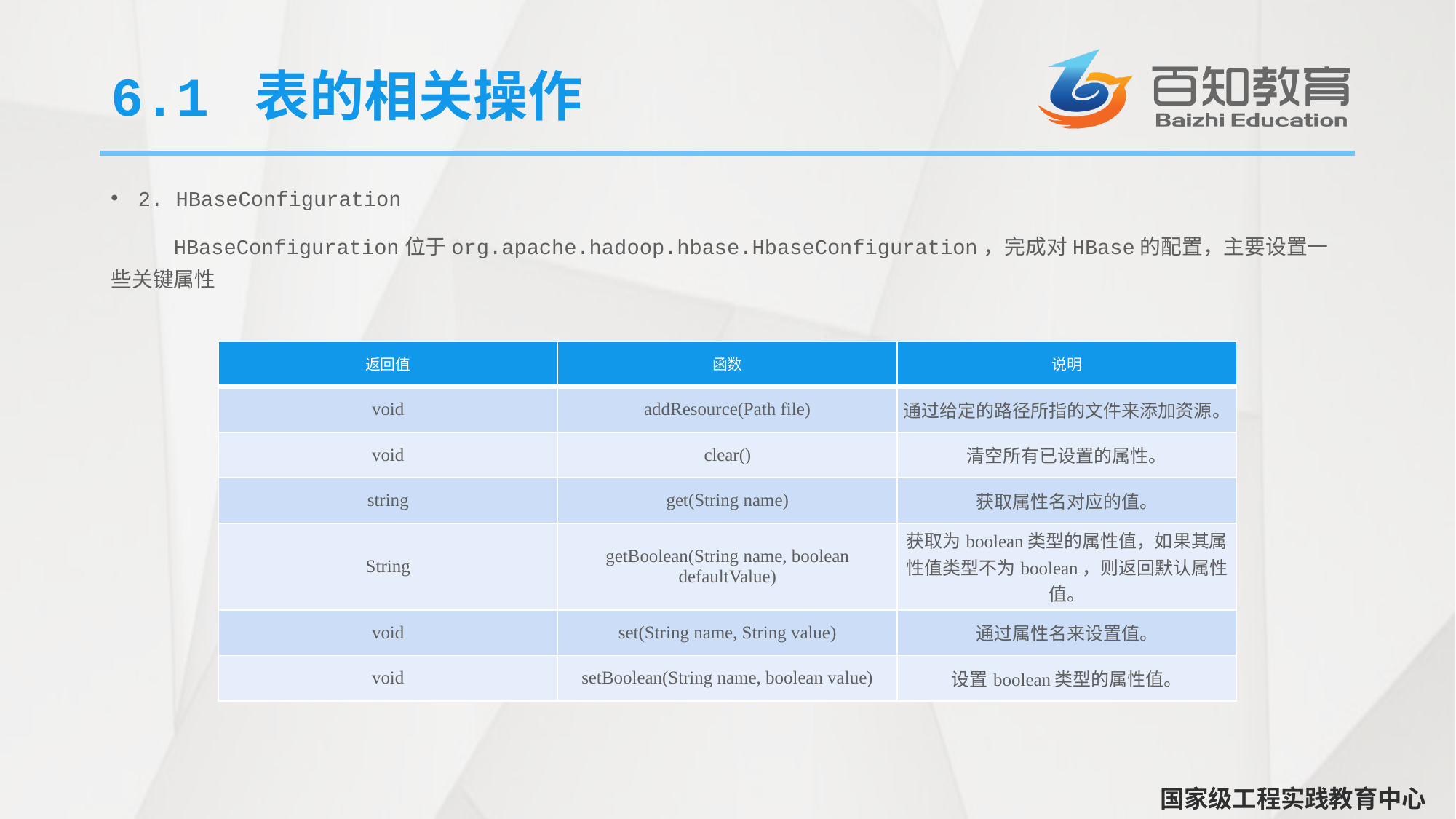

# 6.1 表的相关操作
2. HBaseConfiguration
     HBaseConfiguration位于org.apache.hadoop.hbase.HbaseConfiguration，完成对HBase的配置，主要设置一些关键属性

| 返回值 | 函数 | 说明 |
| --- | --- | --- |
| void | addResource(Path file) | 通过给定的路径所指的文件来添加资源。 |
| void | clear() | 清空所有已设置的属性。 |
| string | get(String name) | 获取属性名对应的值。 |
| String | getBoolean(String name, boolean defaultValue) | 获取为boolean类型的属性值，如果其属性值类型不为boolean，则返回默认属性值。 |
| void | set(String name, String value) | 通过属性名来设置值。 |
| void | setBoolean(String name, boolean value) | 设置boolean类型的属性值。 |